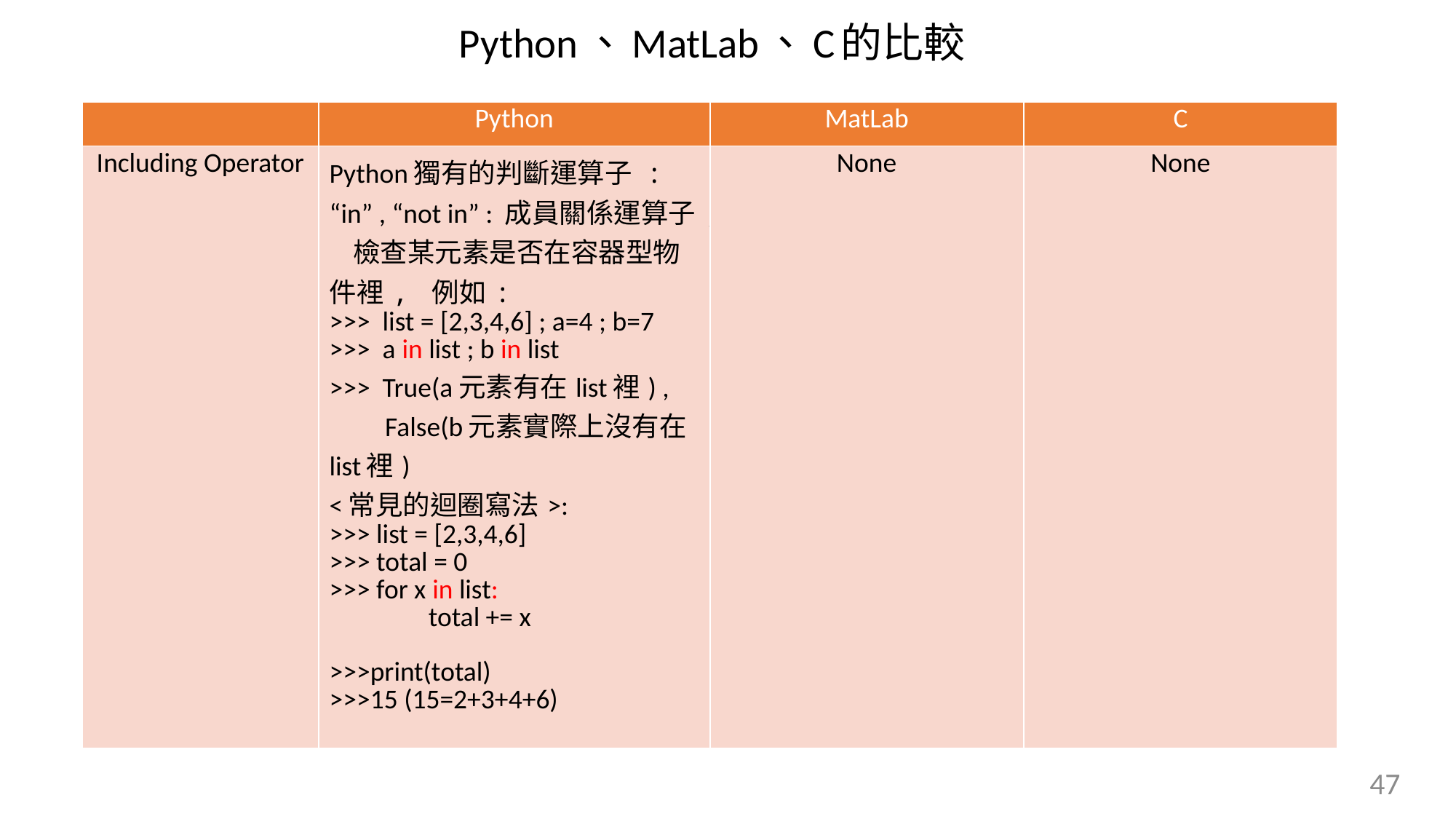

Python、MatLab、C的比較
|  | Python | MatLab | C |
| --- | --- | --- | --- |
| Including Operator | Python獨有的判斷運算子 : “in” , “not in” : 成員關係運算子, 檢查某元素是否在容器型物件裡, 例如: >>> list = [2,3,4,6] ; a=4 ; b=7 >>> a in list ; b in list >>> True(a元素有在list裡) , False(b元素實際上沒有在list裡) <常見的迴圈寫法>: >>> list = [2,3,4,6] >>> total = 0 >>> for x in list: total += x >>>print(total) >>>15 (15=2+3+4+6) | None | None |
47